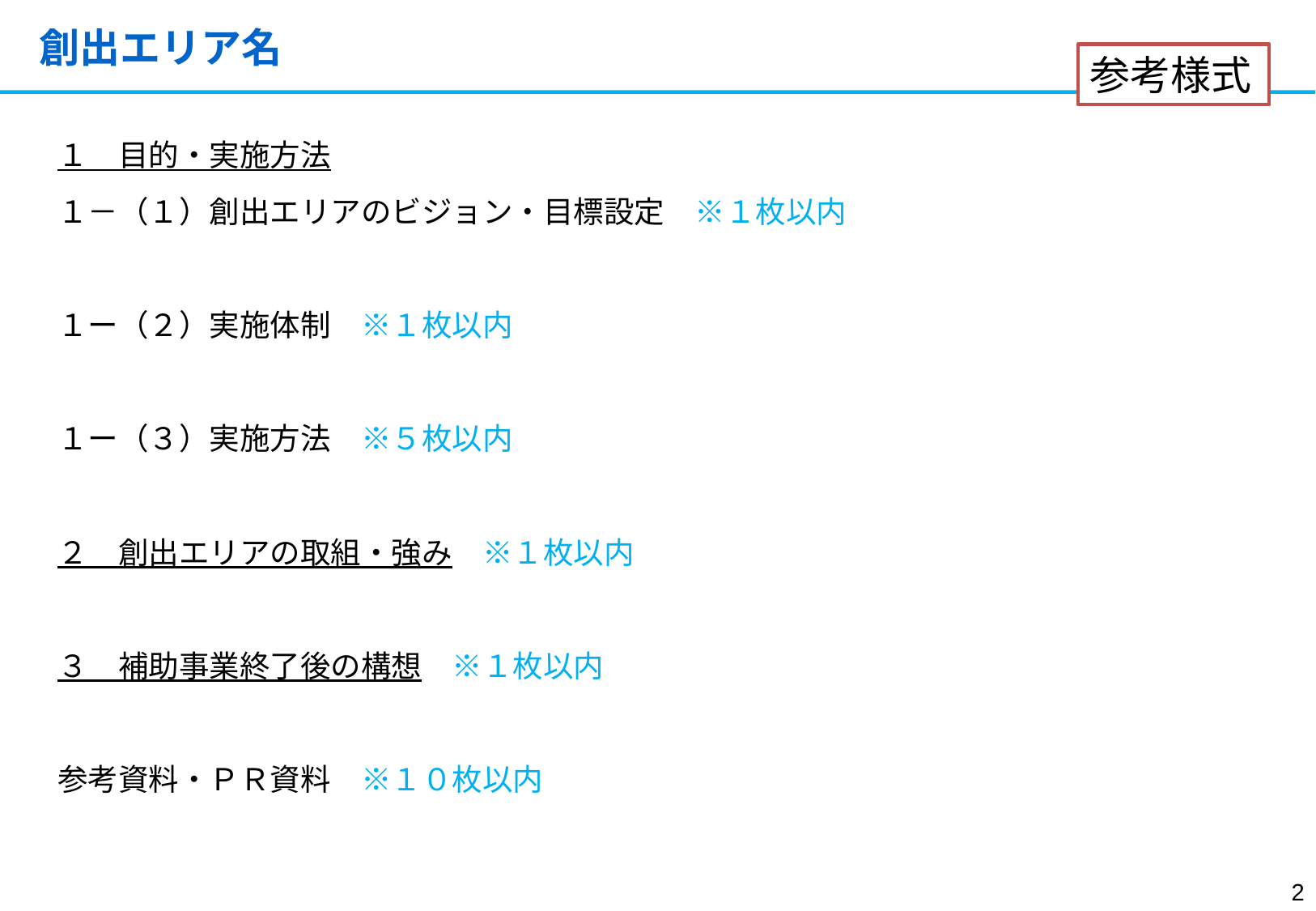

# 創出エリア名
参考様式
１　目的・実施方法
１－（１）創出エリアのビジョン・目標設定　※１枚以内

１ー（２）実施体制　※１枚以内

１ー（３）実施方法　※５枚以内

２　創出エリアの取組・強み　※１枚以内

３　補助事業終了後の構想　※１枚以内

参考資料・ＰＲ資料　※１０枚以内
2